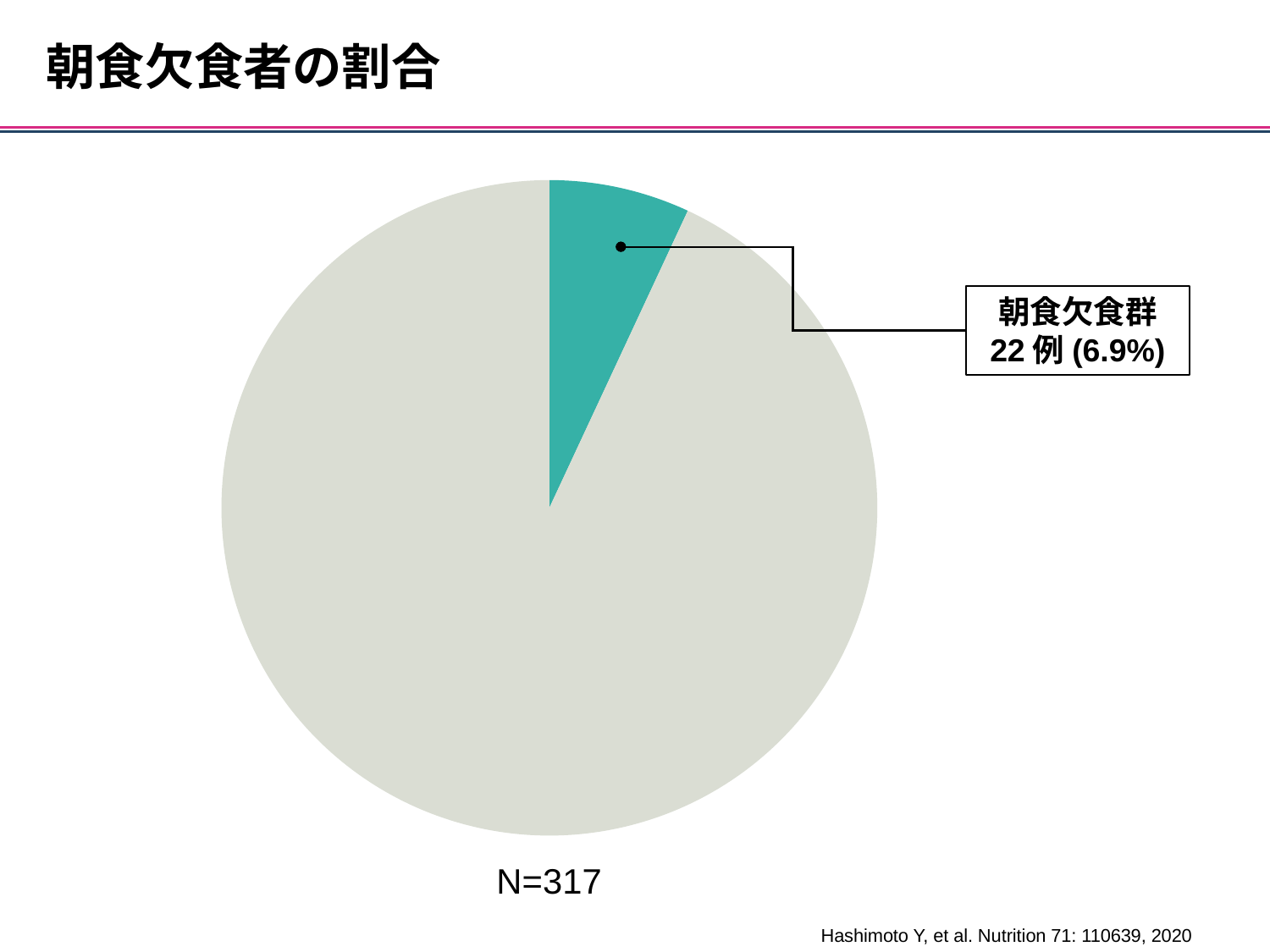

朝食欠食者の割合

### Chart

| Category | N |
|---|---|
| 朝食欠食群 | 22.0 |
| 朝食非欠食群 | 295.0 |
朝食欠食群
22例(6.9%)
N=317
Hashimoto Y, et al. Nutrition 71: 110639, 2020